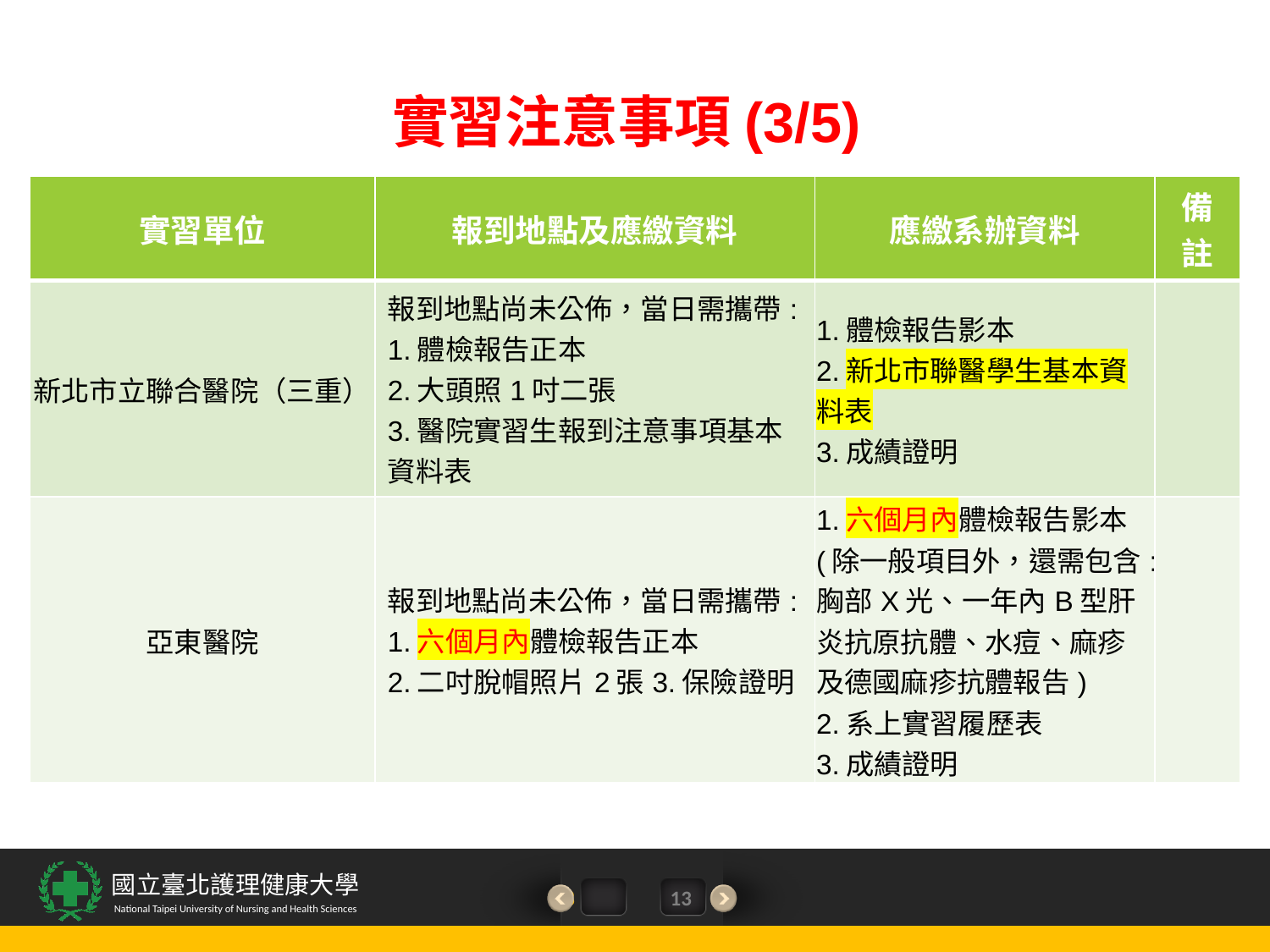

# 實習注意事項(3/5)
| 實習單位 | 報到地點及應繳資料 | 應繳系辦資料 | 備註 |
| --- | --- | --- | --- |
| 新北市立聯合醫院（三重） | 報到地點尚未公佈，當日需攜帶: 1.體檢報告正本 2.大頭照1吋二張 3.醫院實習生報到注意事項基本資料表 | 1.體檢報告影本 2.新北市聯醫學生基本資料表 3.成績證明 |  |
| 亞東醫院 | 報到地點尚未公佈，當日需攜帶: 1.六個月內體檢報告正本 2.二吋脫帽照片2張3.保險證明 | 1.六個月內體檢報告影本(除一般項目外，還需包含:胸部X光、一年內B型肝炎抗原抗體、水痘、麻疹及德國麻疹抗體報告) 2.系上實習履歷表 3.成績證明 |  |